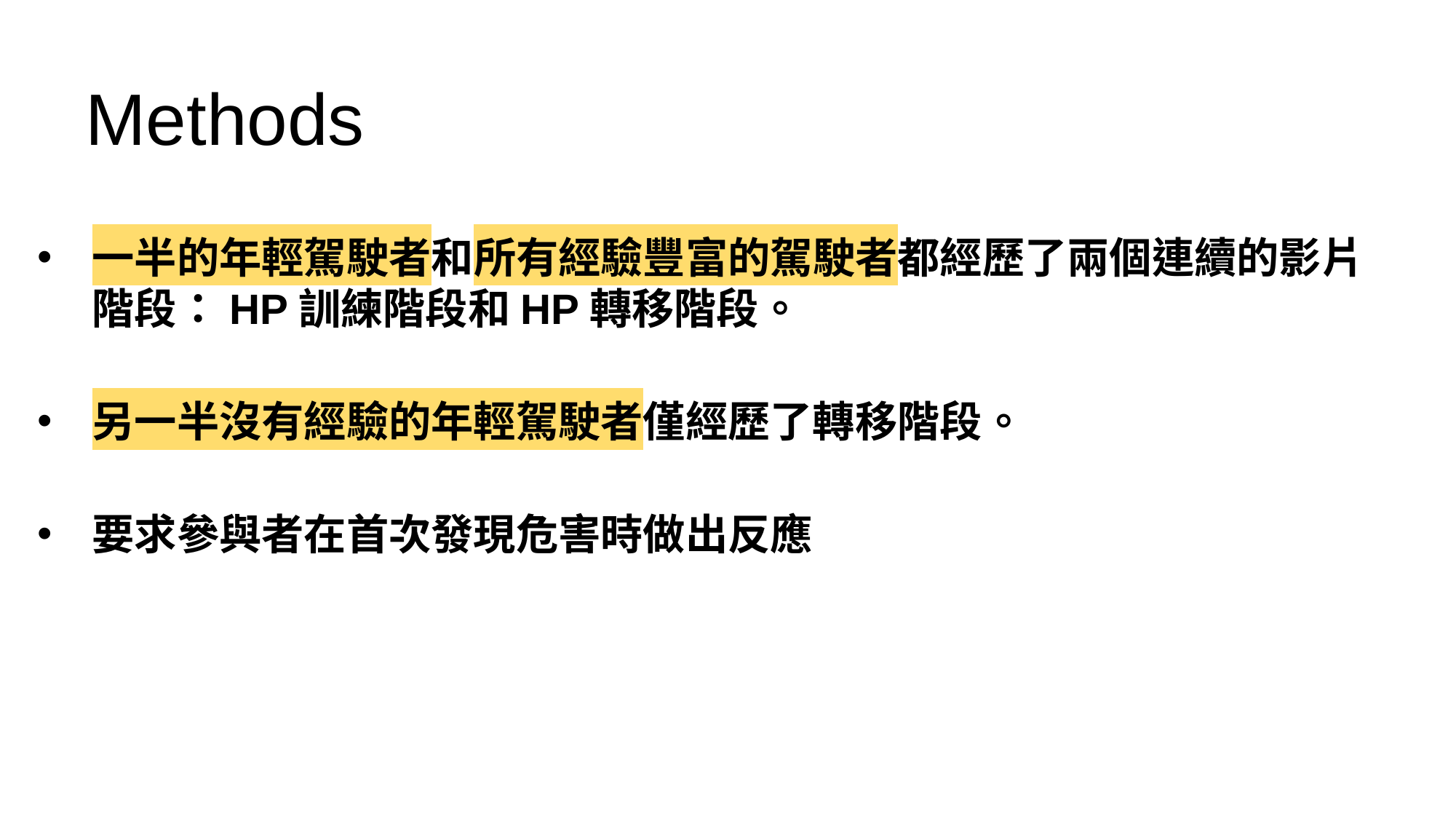

Methods
一半的年輕駕駛者和所有經驗豐富的駕駛者都經歷了兩個連續的影片階段：HP訓練階段和HP轉移階段。
另一半沒有經驗的年輕駕駛者僅經歷了轉移階段。
要求參與者在首次發現危害時做出反應